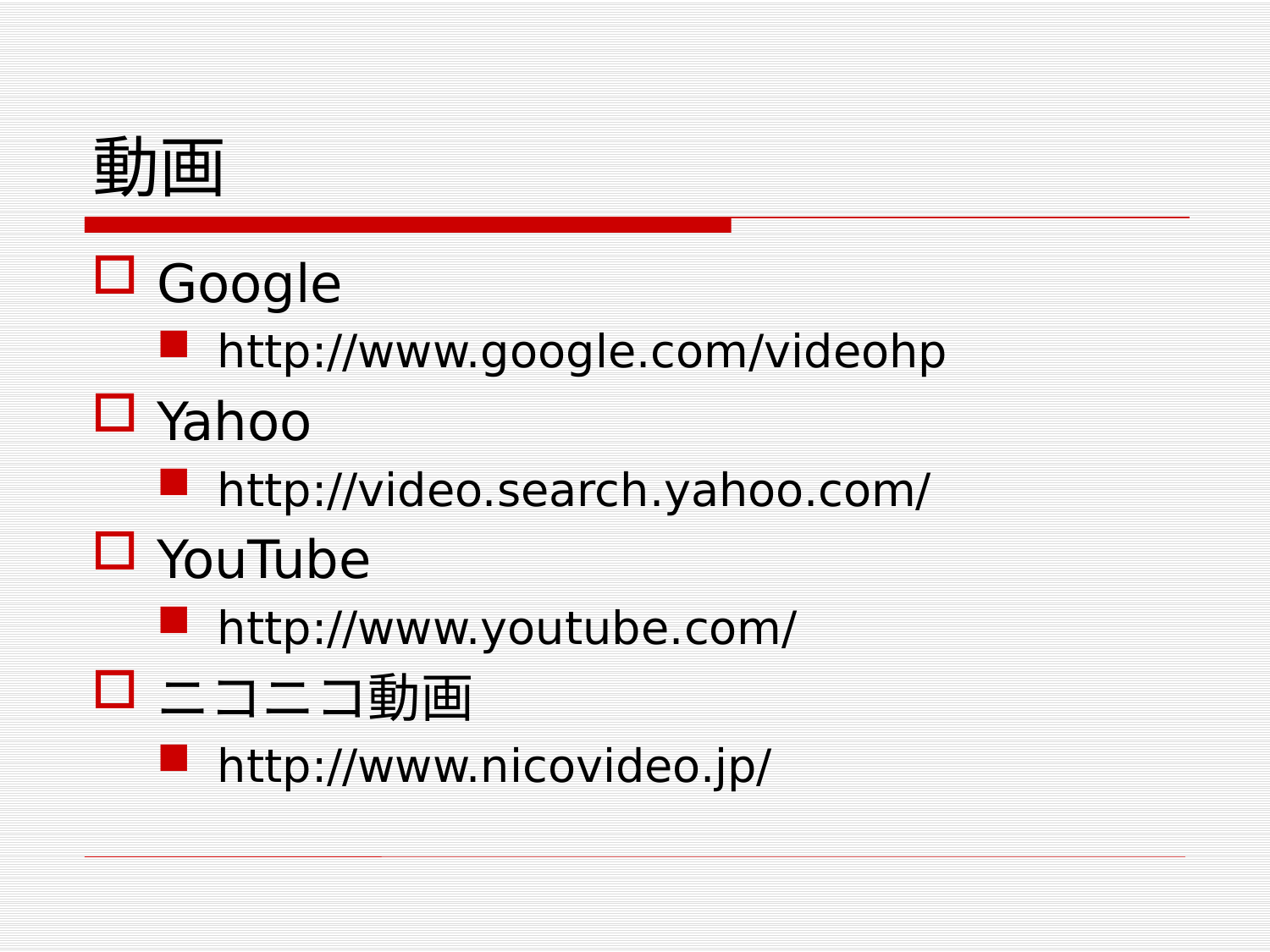

# 動画
Google
http://www.google.com/videohp
Yahoo
http://video.search.yahoo.com/
YouTube
http://www.youtube.com/
ニコニコ動画
http://www.nicovideo.jp/